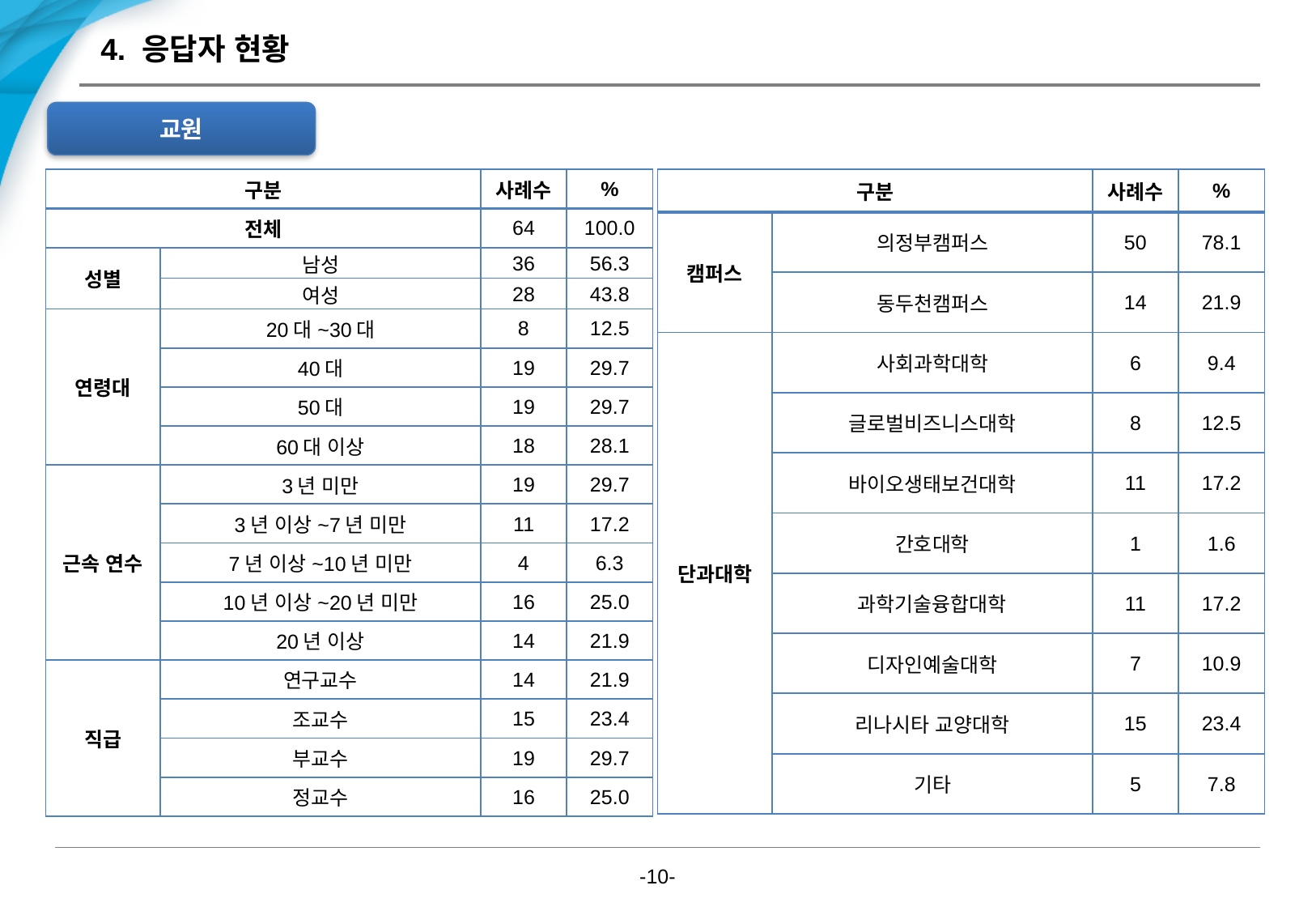

# 4. 응답자 현황

교원
| 구분 |  | 사례수 | % |
| --- | --- | --- | --- |
| 전체 |  | 64 | 100.0 |
| 성별 | 남성 | 36 | 56.3 |
|  | 여성 | 28 | 43.8 |
| 연령대 | 20대~30대 | 8 | 12.5 |
|  | 40대 | 19 | 29.7 |
|  | 50대 | 19 | 29.7 |
|  | 60대 이상 | 18 | 28.1 |
| 근속 연수 | 3년 미만 | 19 | 29.7 |
|  | 3년 이상~7년 미만 | 11 | 17.2 |
|  | 7년 이상~10년 미만 | 4 | 6.3 |
|  | 10년 이상~20년 미만 | 16 | 25.0 |
|  | 20년 이상 | 14 | 21.9 |
| 직급 | 연구교수 | 14 | 21.9 |
|  | 조교수 | 15 | 23.4 |
|  | 부교수 | 19 | 29.7 |
|  | 정교수 | 16 | 25.0 |
| 구분 |  | 사례수 | % |
| --- | --- | --- | --- |
| 캠퍼스 | 의정부캠퍼스 | 50 | 78.1 |
|  | 동두천캠퍼스 | 14 | 21.9 |
| 단과대학 | 사회과학대학 | 6 | 9.4 |
|  | 글로벌비즈니스대학 | 8 | 12.5 |
|  | 바이오생태보건대학 | 11 | 17.2 |
|  | 간호대학 | 1 | 1.6 |
|  | 과학기술융합대학 | 11 | 17.2 |
|  | 디자인예술대학 | 7 | 10.9 |
|  | 리나시타 교양대학 | 15 | 23.4 |
|  | 기타 | 5 | 7.8 |
-10-